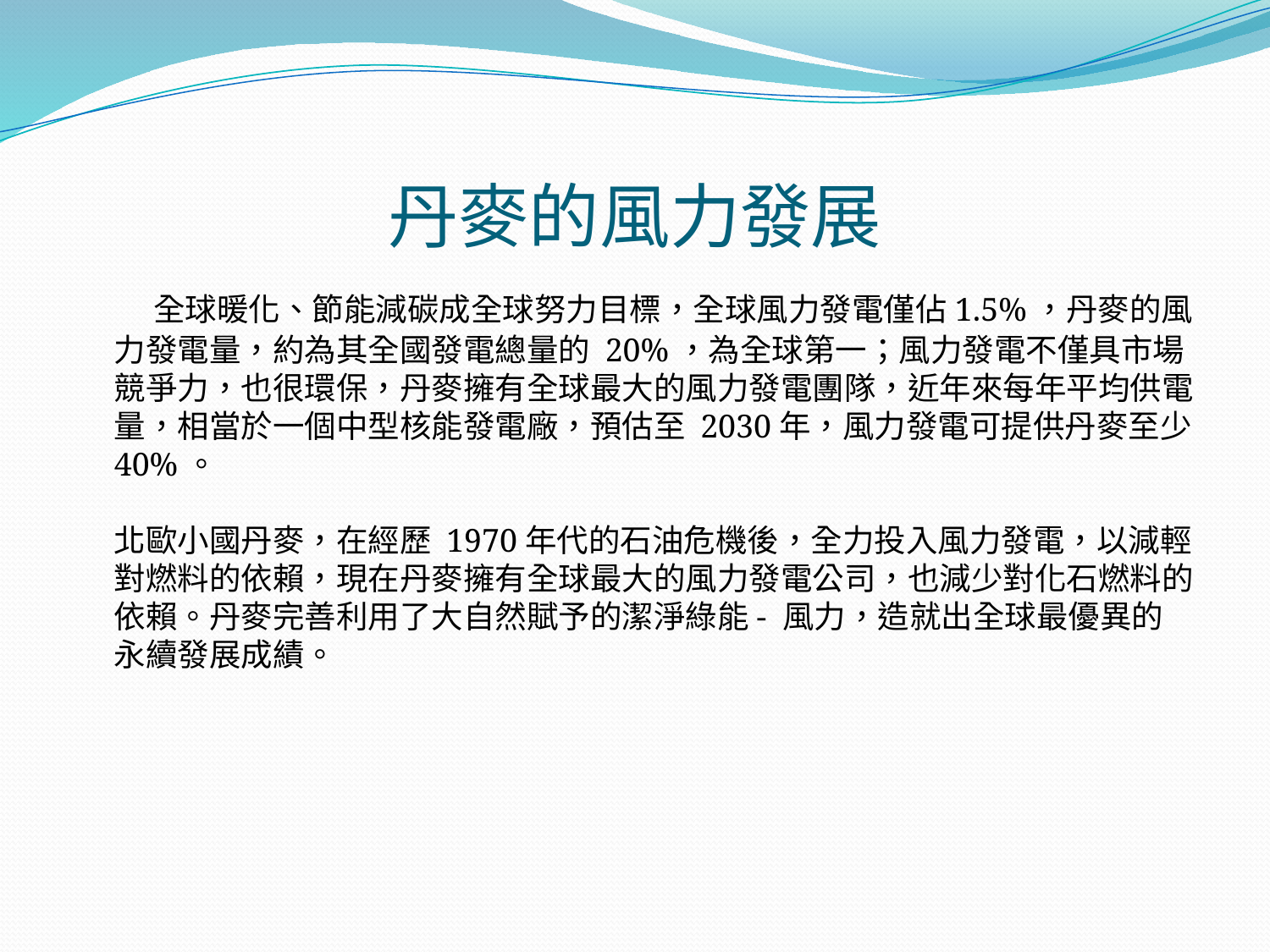

# 丹麥的風力發展
　　全球暖化、節能減碳成全球努力目標，全球風力發電僅佔1.5%，丹麥的風力發電量，約為其全國發電總量的 20%，為全球第一；風力發電不僅具市場競爭力，也很環保，丹麥擁有全球最大的風力發電團隊，近年來每年平均供電量，相當於一個中型核能發電廠，預估至 2030年，風力發電可提供丹麥至少40%。
北歐小國丹麥，在經歷 1970年代的石油危機後，全力投入風力發電，以減輕對燃料的依賴，現在丹麥擁有全球最大的風力發電公司，也減少對化石燃料的依賴。丹麥完善利用了大自然賦予的潔淨綠能- 風力，造就出全球最優異的永續發展成績。